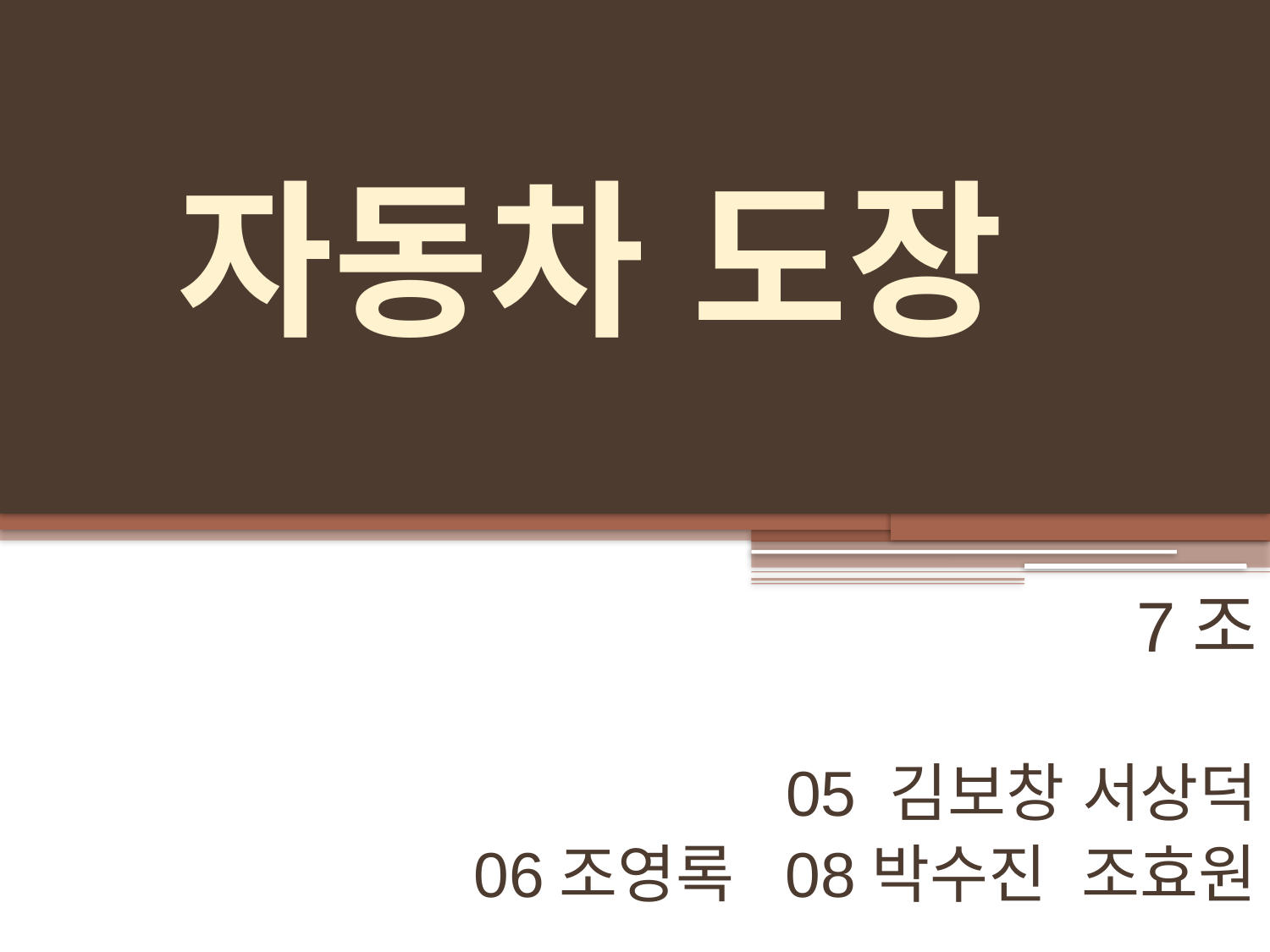

# 자동차 도장
7조

05 김보창 서상덕
06조영록  08박수진  조효원